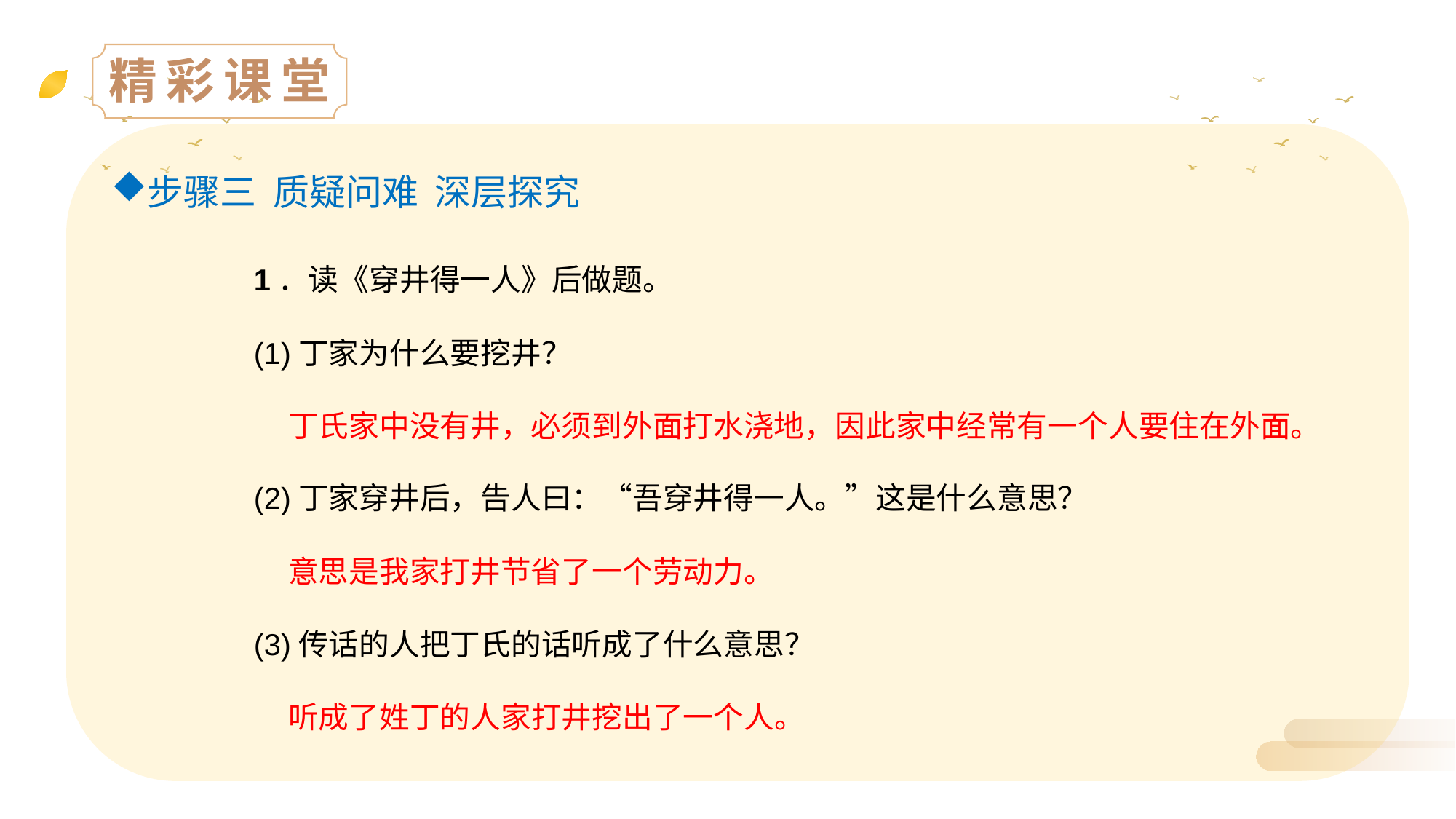

精彩课堂
步骤三  质疑问难  深层探究
1．读《穿井得一人》后做题。
(1)丁家为什么要挖井？
    丁氏家中没有井，必须到外面打水浇地，因此家中经常有一个人要住在外面。
(2)丁家穿井后，告人曰：“吾穿井得一人。”这是什么意思？
    意思是我家打井节省了一个劳动力。
(3)传话的人把丁氏的话听成了什么意思？
    听成了姓丁的人家打井挖出了一个人。